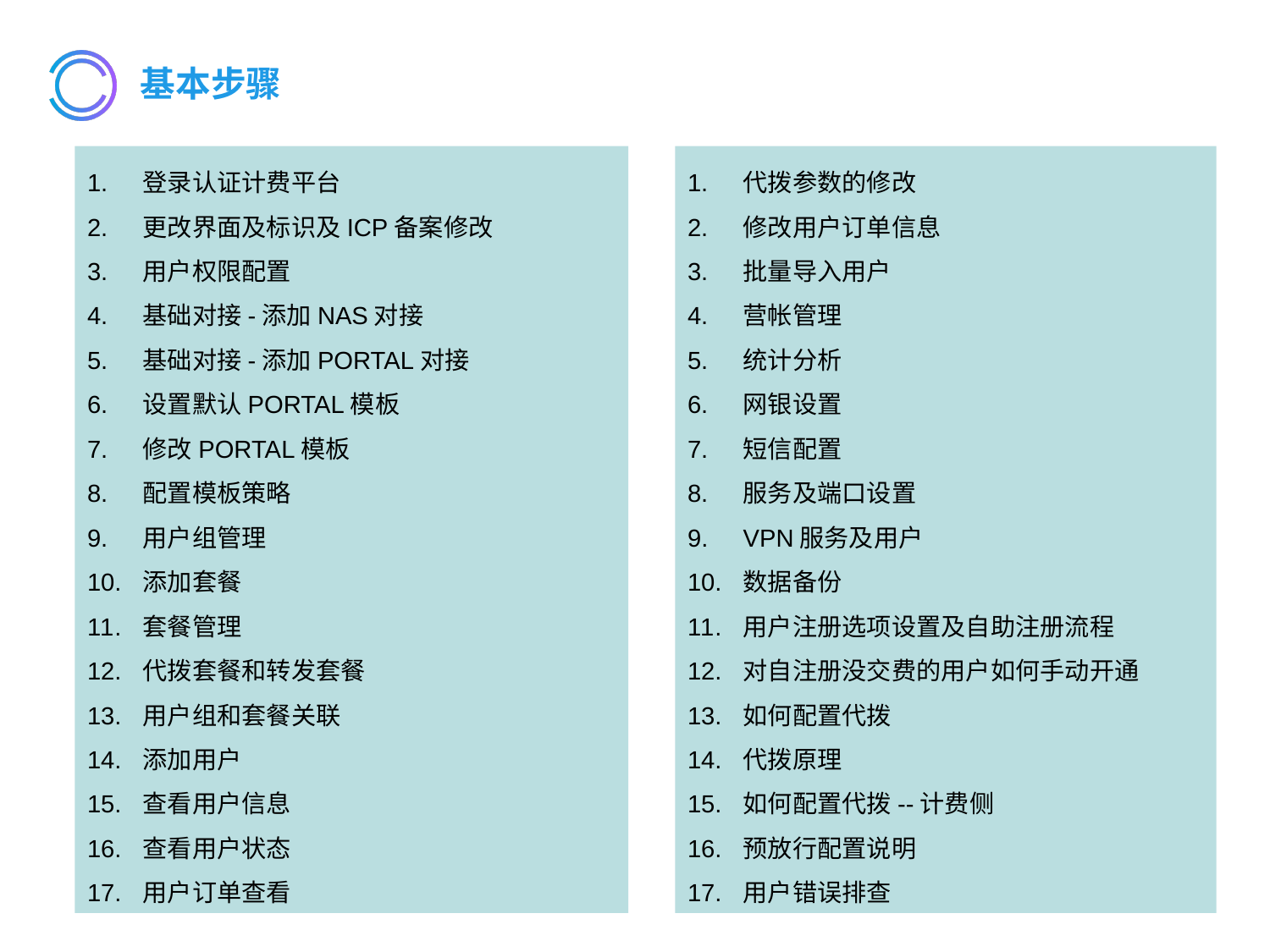

# 基本步骤
登录认证计费平台
更改界面及标识及ICP备案修改
用户权限配置
基础对接-添加NAS对接
基础对接-添加PORTAL对接
设置默认PORTAL模板
修改PORTAL模板
配置模板策略
用户组管理
添加套餐
套餐管理
代拨套餐和转发套餐
用户组和套餐关联
添加用户
查看用户信息
查看用户状态
用户订单查看
代拨参数的修改
修改用户订单信息
批量导入用户
营帐管理
统计分析
网银设置
短信配置
服务及端口设置
VPN服务及用户
数据备份
用户注册选项设置及自助注册流程
对自注册没交费的用户如何手动开通
如何配置代拨
代拨原理
如何配置代拨--计费侧
预放行配置说明
用户错误排查